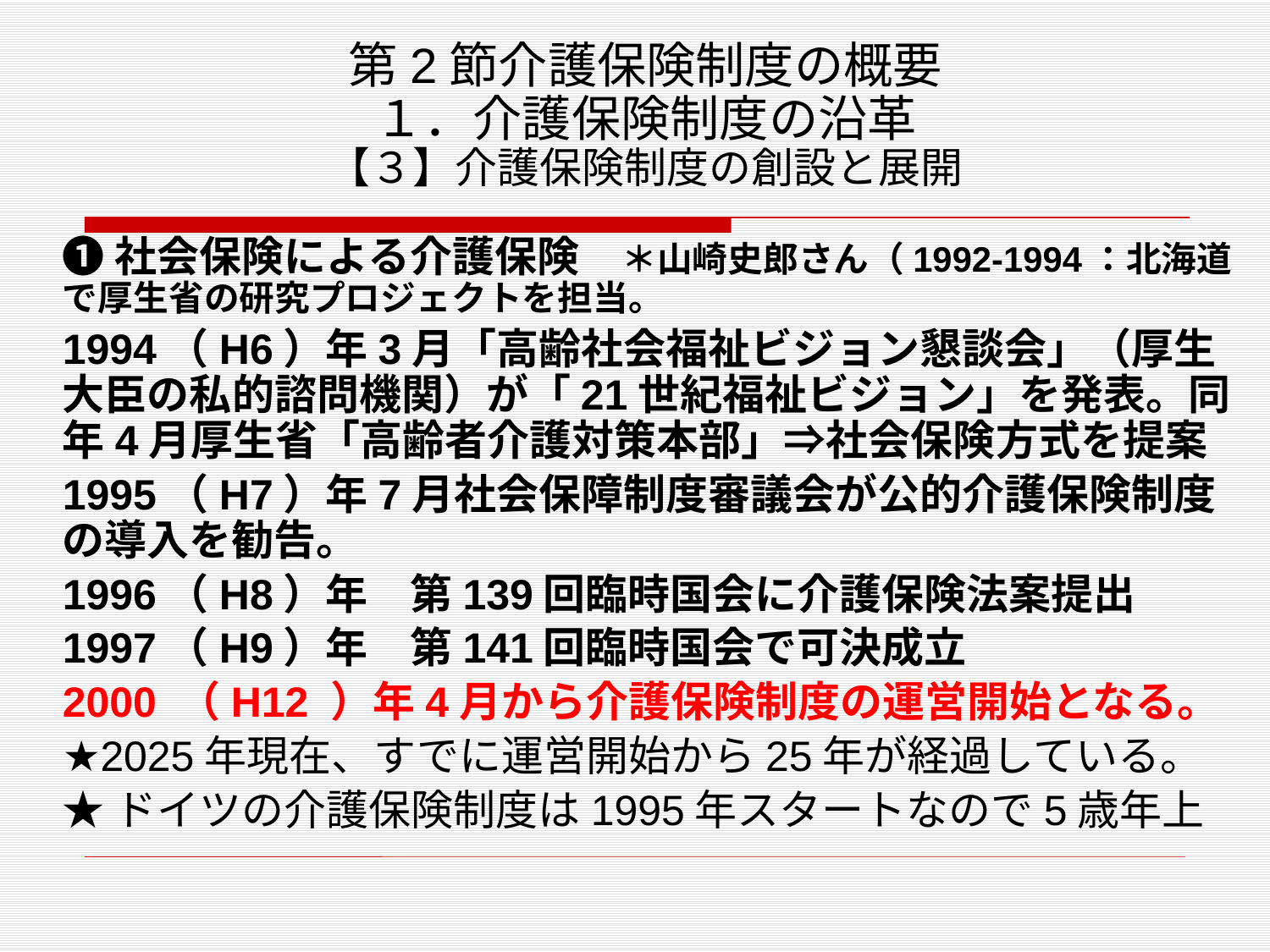

# 第2節介護保険制度の概要 １．介護保険制度の沿革 【３】介護保険制度の創設と展開
❶社会保険による介護保険　＊山崎史郎さん（1992‐1994：北海道で厚生省の研究プロジェクトを担当。
1994（H6）年3月「高齢社会福祉ビジョン懇談会」（厚生大臣の私的諮問機関）が「21世紀福祉ビジョン」を発表。同年4月厚生省「高齢者介護対策本部」⇒社会保険方式を提案
1995（H7）年7月社会保障制度審議会が公的介護保険制度の導入を勧告。
1996（H8）年　第139回臨時国会に介護保険法案提出
1997（H9）年　第141回臨時国会で可決成立
2000 （H12 ）年4月から介護保険制度の運営開始となる。
★2025年現在、すでに運営開始から25年が経過している。
★ドイツの介護保険制度は1995年スタートなので5歳年上